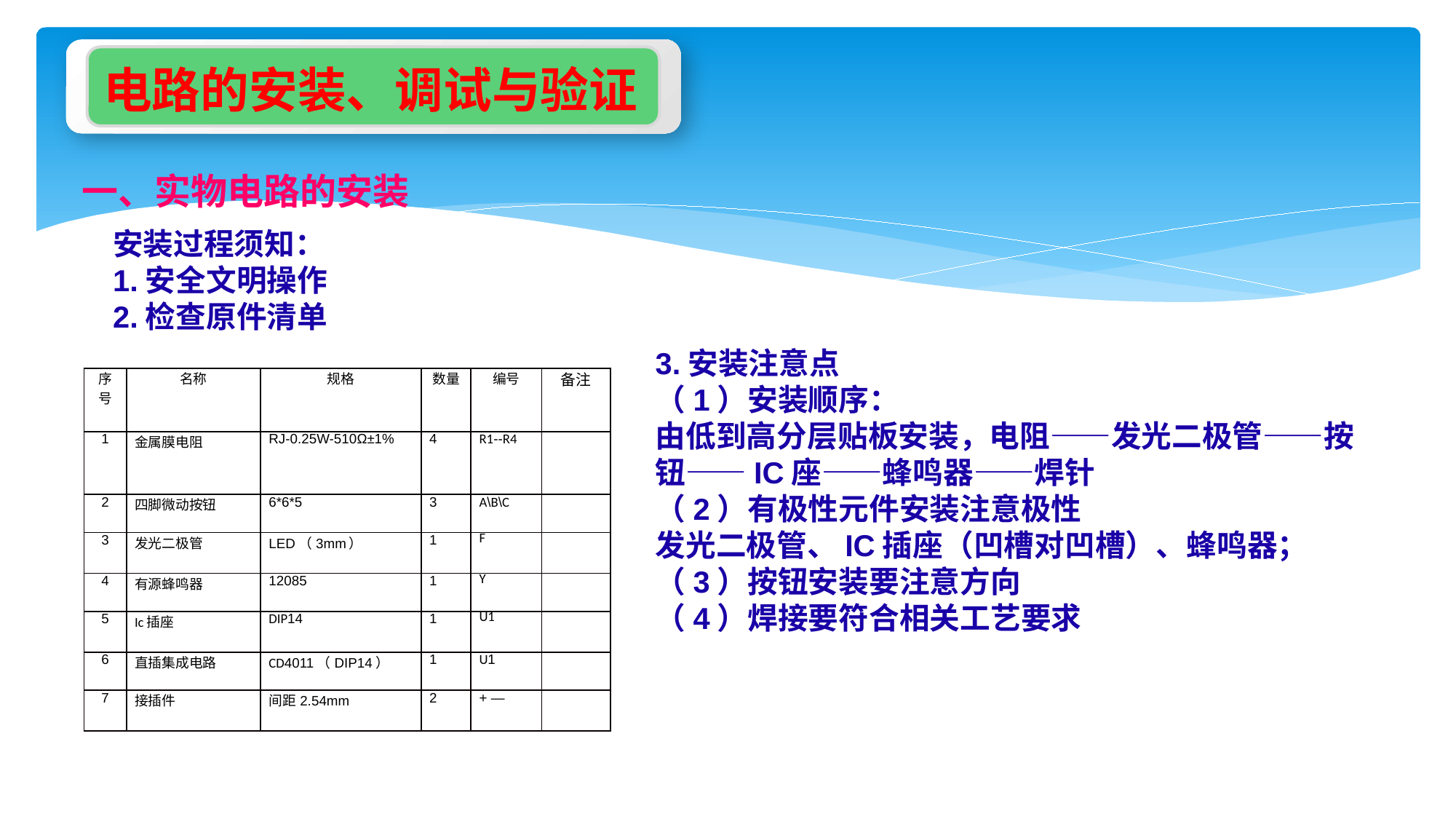

电路的安装、调试与验证
一、实物电路的安装

安装过程须知：
1.安全文明操作
2.检查原件清单
3.安装注意点
（1）安装顺序：
由低到高分层贴板安装，电阻——发光二极管——按钮——IC座——蜂鸣器——焊针
（2）有极性元件安装注意极性
发光二极管、IC插座（凹槽对凹槽）、蜂鸣器；
（3）按钮安装要注意方向
（4）焊接要符合相关工艺要求
| 序号 | 名称 | 规格 | 数量 | 编号 | 备注 |
| --- | --- | --- | --- | --- | --- |
| 1 | 金属膜电阻 | RJ-0.25W-510Ω±1% | 4 | R1--R4 |  |
| 2 | 四脚微动按钮 | 6\*6\*5 | 3 | A\B\C |  |
| 3 | 发光二极管 | LED（3mm） | 1 | F |  |
| 4 | 有源蜂鸣器 | 12085 | 1 | Y |  |
| 5 | Ic插座 | DIP14 | 1 | U1 |  |
| 6 | 直插集成电路 | CD4011（DIP14） | 1 | U1 |  |
| 7 | 接插件 | 间距2.54mm | 2 | + — |  |